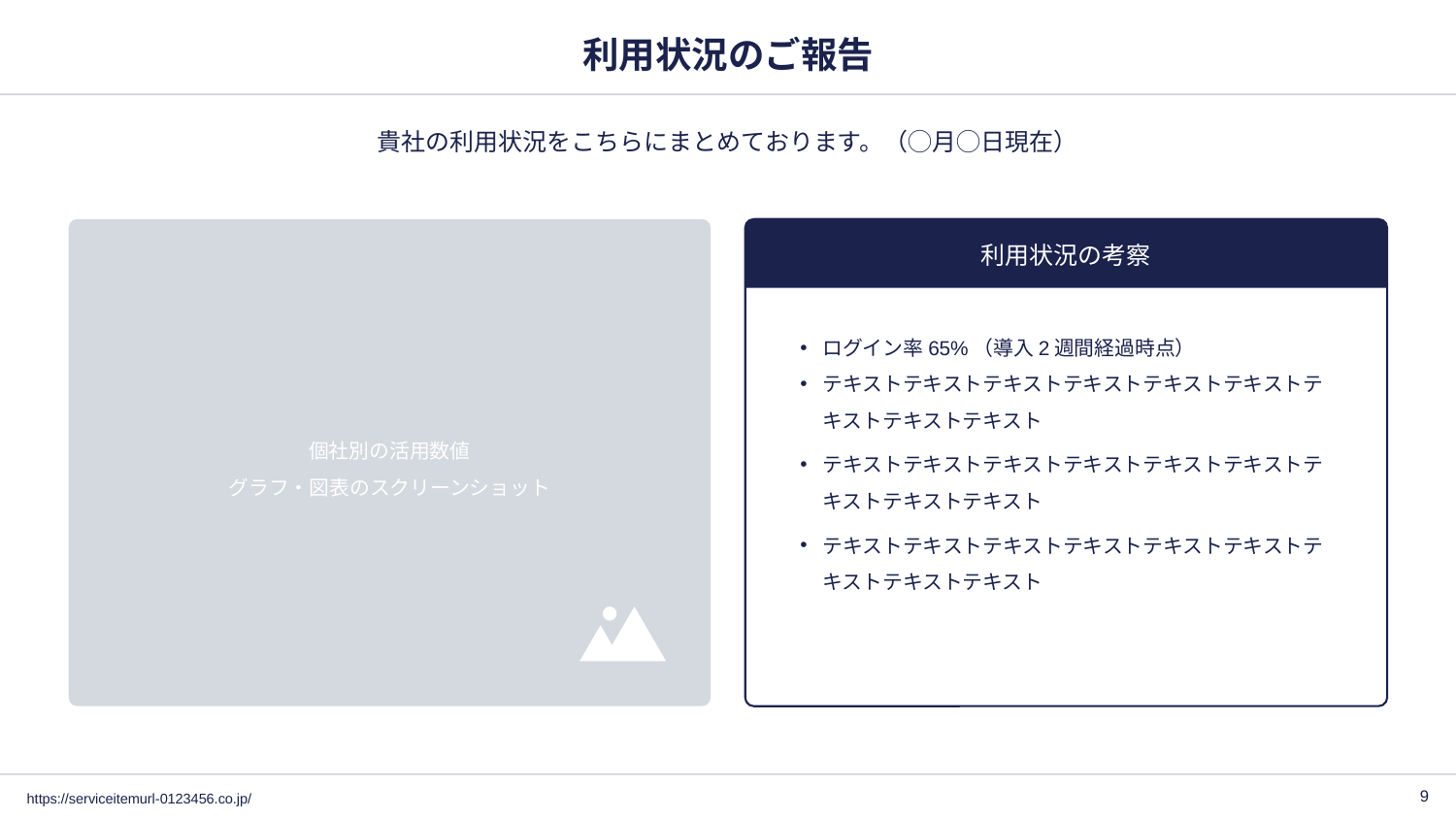

# 利用状況のご報告
貴社の利用状況をこちらにまとめております。（◯月◯日現在）
個社別の活用数値
グラフ・図表のスクリーンショット

利用状況の考察
ログイン率65%（導入2週間経過時点）
テキストテキストテキストテキストテキストテキストテキストテキストテキスト
テキストテキストテキストテキストテキストテキストテキストテキストテキスト
テキストテキストテキストテキストテキストテキストテキストテキストテキスト

9
https://serviceitemurl-0123456.co.jp/